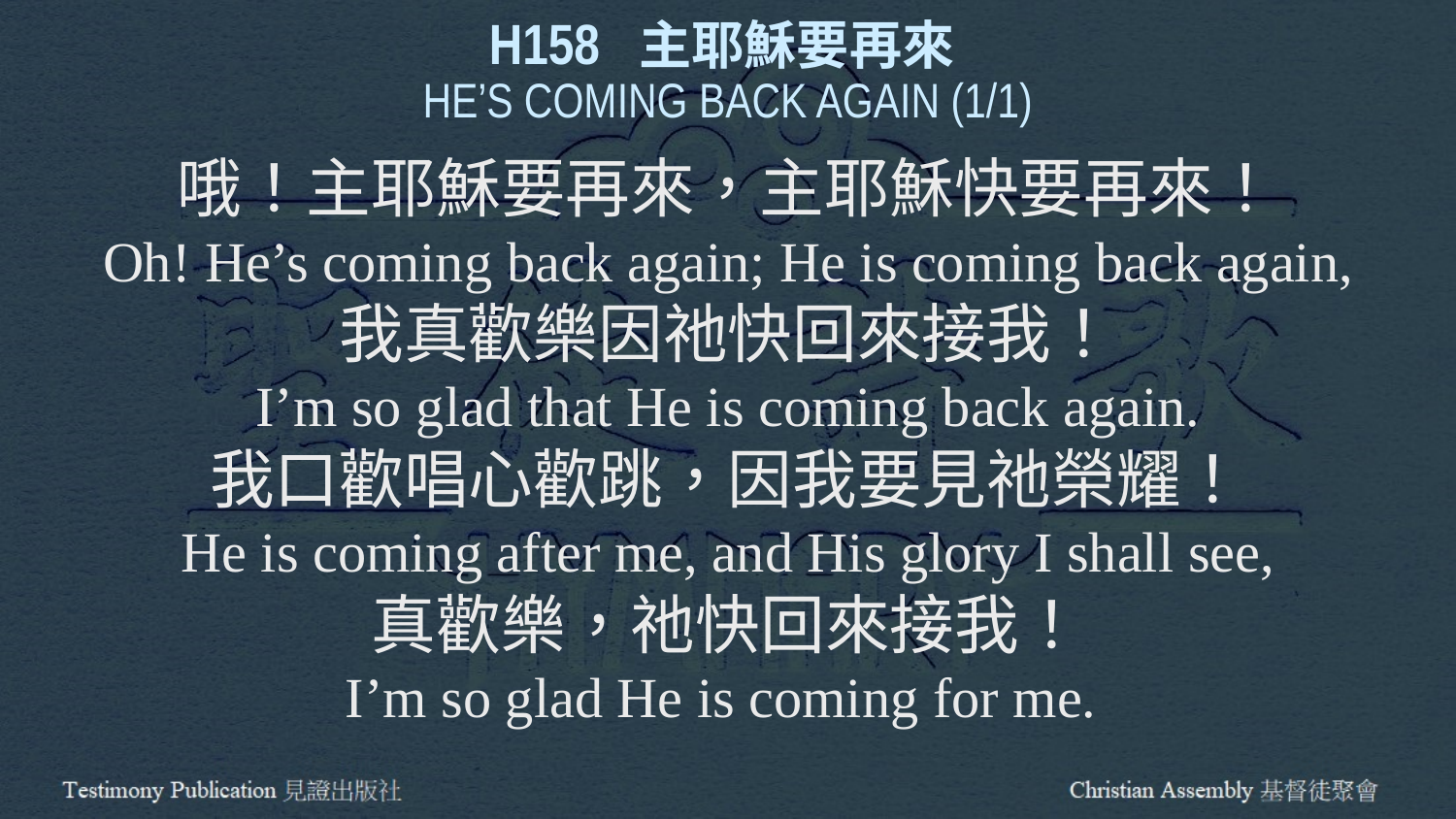

H158  主耶穌要再來
HE’S COMING BACK AGAIN (1/1)
哦！主耶穌要再來，主耶穌快要再來！
Oh! He’s coming back again; He is coming back again,
我真歡樂因祂快回來接我！
I’m so glad that He is coming back again.
我口歡唱心歡跳，因我要見祂榮耀！
He is coming after me, and His glory I shall see,
真歡樂，祂快回來接我！
I’m so glad He is coming for me.